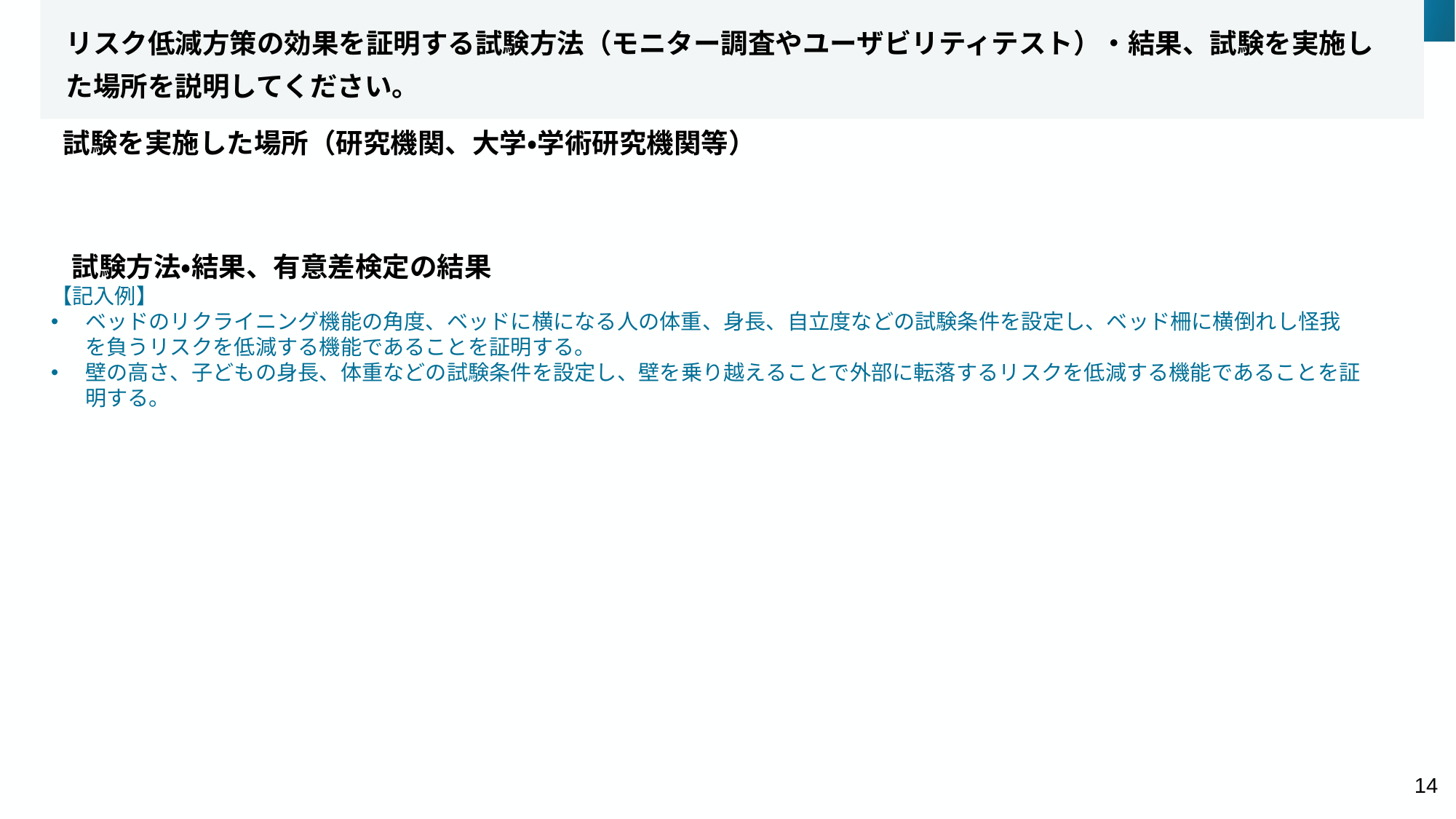

リスク低減方策の効果を証明する試験方法（モニター調査やユーザビリティテスト）・結果、試験を実施した場所を説明してください。
試験を実施した場所（研究機関、大学・学術研究機関等）

試験方法・結果、有意差検定の結果
【記入例】
ベッドのリクライニング機能の角度、ベッドに横になる人の体重、身長、自立度などの試験条件を設定し、ベッド柵に横倒れし怪我を負うリスクを低減する機能であることを証明する。
壁の高さ、子どもの身長、体重などの試験条件を設定し、壁を乗り越えることで外部に転落するリスクを低減する機能であることを証明する。

14